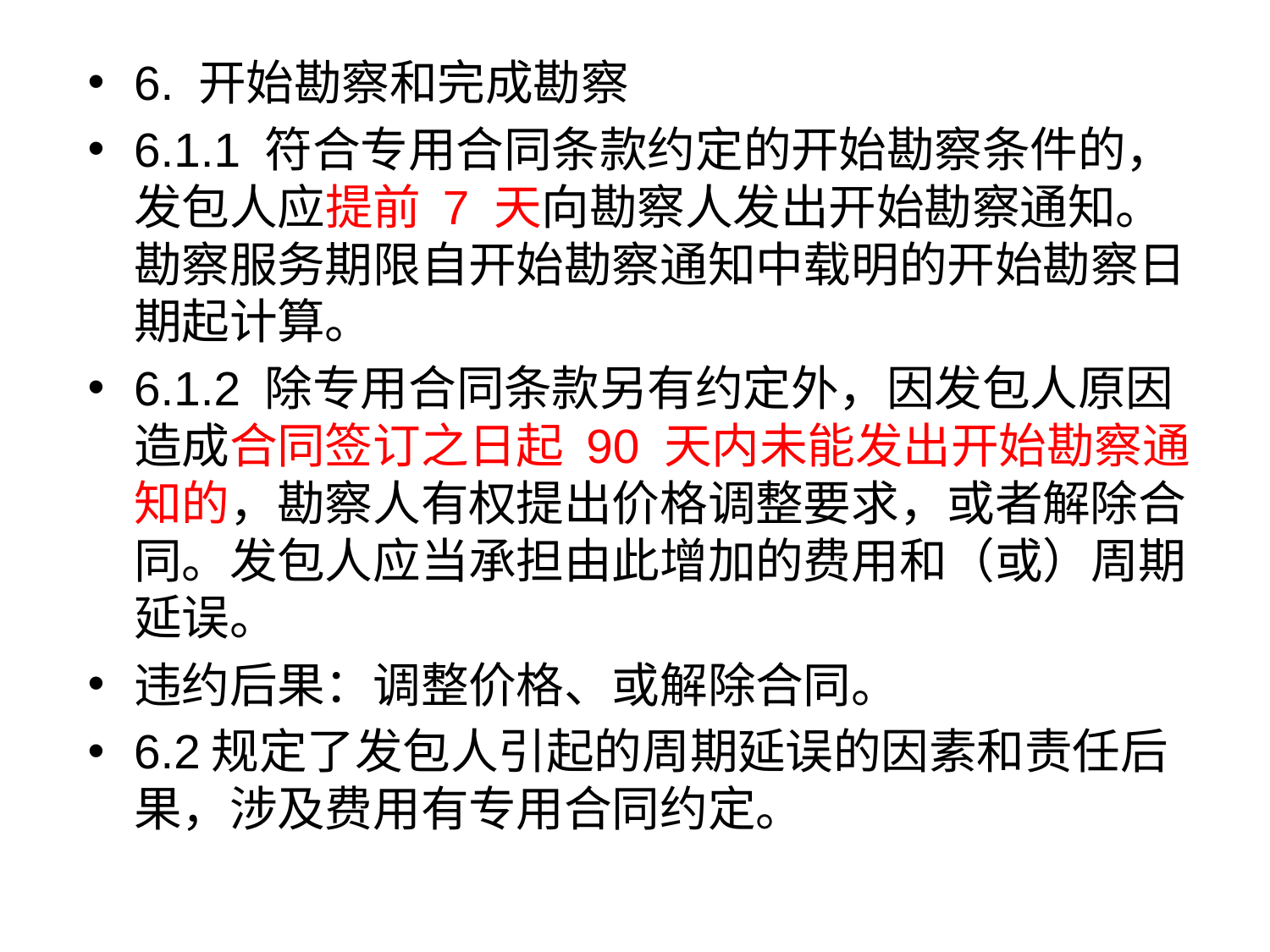

6. 开始勘察和完成勘察
6.1.1 符合专用合同条款约定的开始勘察条件的，发包人应提前 7 天向勘察人发出开始勘察通知。勘察服务期限自开始勘察通知中载明的开始勘察日期起计算。
6.1.2 除专用合同条款另有约定外，因发包人原因造成合同签订之日起 90 天内未能发出开始勘察通知的，勘察人有权提出价格调整要求，或者解除合同。发包人应当承担由此增加的费用和（或）周期延误。
违约后果：调整价格、或解除合同。
6.2规定了发包人引起的周期延误的因素和责任后果，涉及费用有专用合同约定。